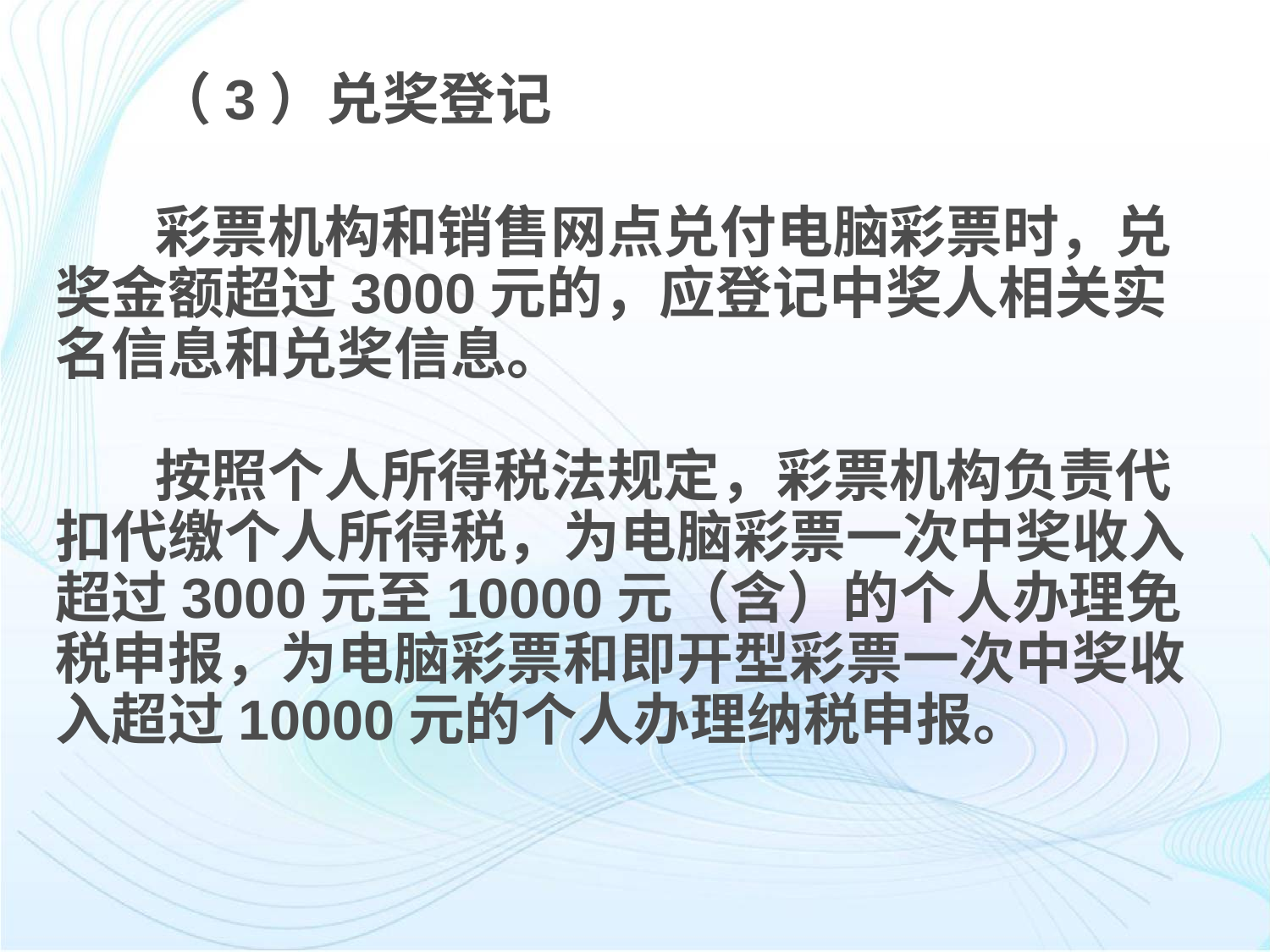

（3）兑奖登记

彩票机构和销售网点兑付电脑彩票时，兑奖金额超过3000元的，应登记中奖人相关实名信息和兑奖信息。

按照个人所得税法规定，彩票机构负责代扣代缴个人所得税，为电脑彩票一次中奖收入超过3000元至10000元（含）的个人办理免税申报，为电脑彩票和即开型彩票一次中奖收入超过10000元的个人办理纳税申报。